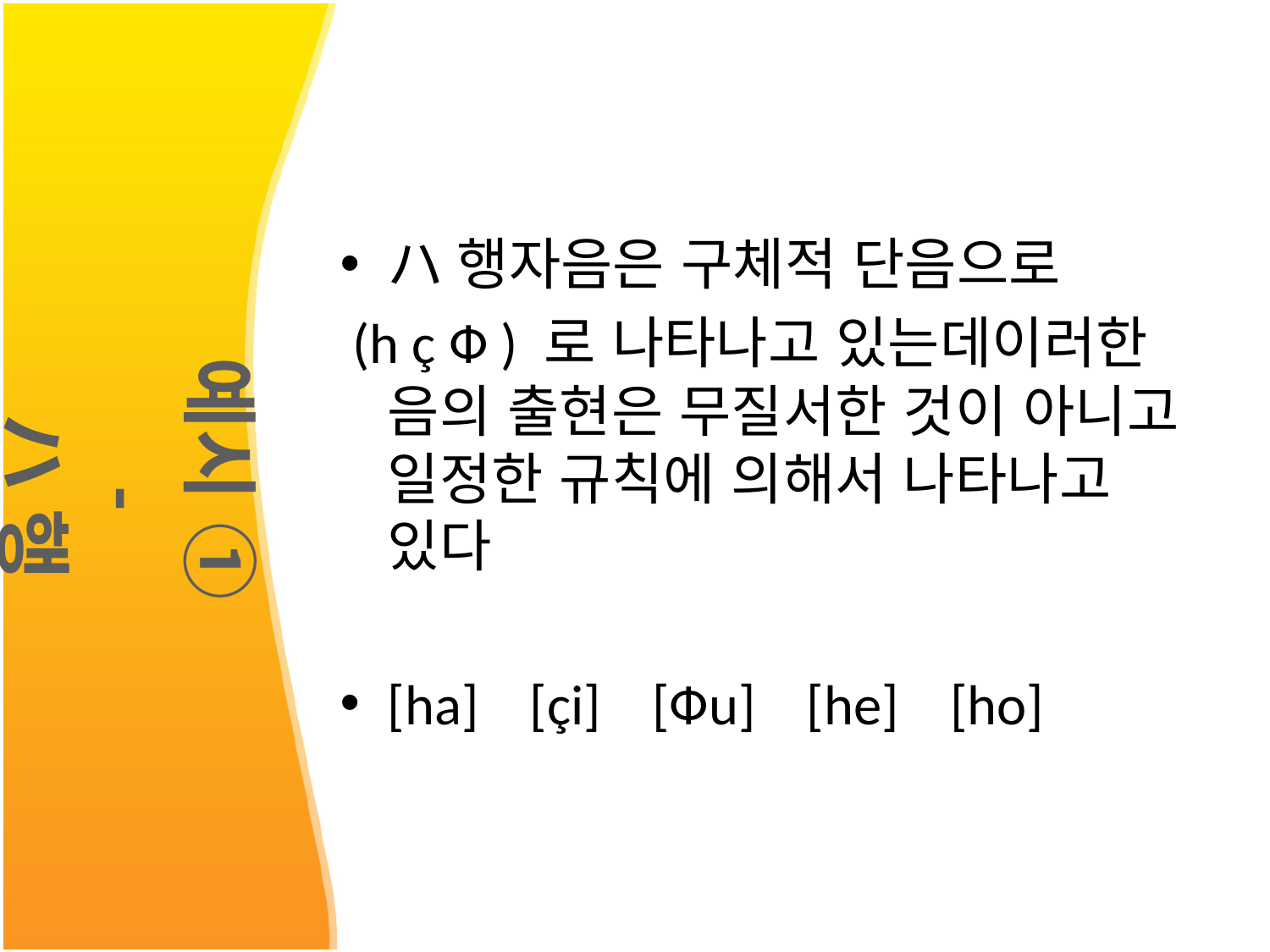

ハ 행자음은 구체적 단음으로
 (h ç Ф ) 로 나타나고 있는데이러한 음의 출현은 무질서한 것이 아니고 일정한 규칙에 의해서 나타나고 있다

[ha]    [çi]    [Фu]    [he]    [ho]

# 예시 ① - ハ 행